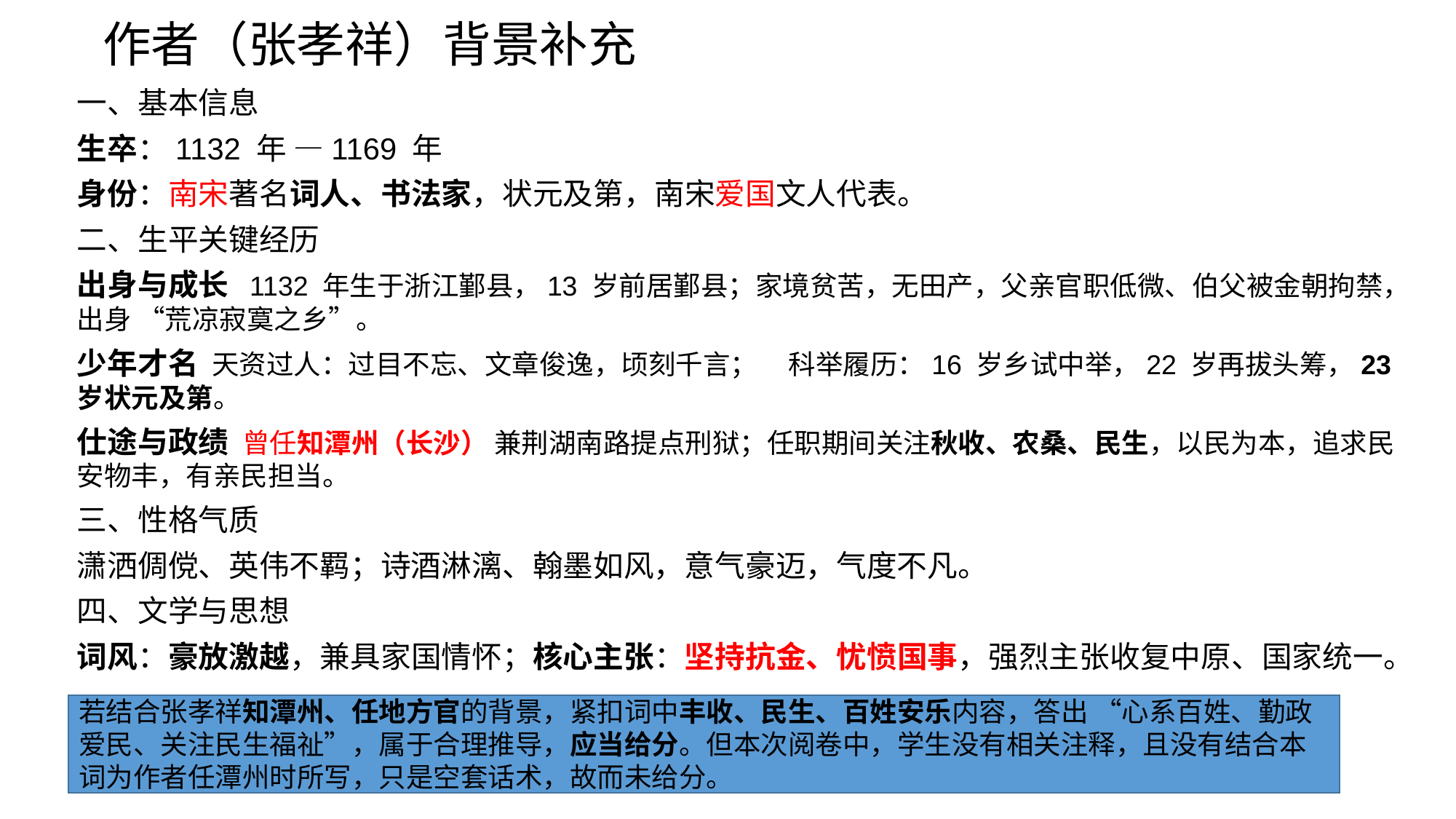

# 作者（张孝祥）背景补充
一、基本信息
生卒：1132 年 —1169 年
身份：南宋著名词人、书法家，状元及第，南宋爱国文人代表。
二、生平关键经历
出身与成长  1132 年生于浙江鄞县，13 岁前居鄞县；家境贫苦，无田产，父亲官职低微、伯父被金朝拘禁，出身 “荒凉寂寞之乡”。
少年才名  天资过人：过目不忘、文章俊逸，顷刻千言；     科举履历：16 岁乡试中举，22 岁再拔头筹，23 岁状元及第。
仕途与政绩  曾任知潭州（长沙） 兼荆湖南路提点刑狱；任职期间关注秋收、农桑、民生，以民为本，追求民安物丰，有亲民担当。
三、性格气质
潇洒倜傥、英伟不羁；诗酒淋漓、翰墨如风，意气豪迈，气度不凡。
四、文学与思想
词风：豪放激越，兼具家国情怀；核心主张：坚持抗金、忧愤国事，强烈主张收复中原、国家统一。
若结合张孝祥知潭州、任地方官的背景，紧扣词中丰收、民生、百姓安乐内容，答出 “心系百姓、勤政爱民、关注民生福祉”，属于合理推导，应当给分。但本次阅卷中，学生没有相关注释，且没有结合本词为作者任潭州时所写，只是空套话术，故而未给分。